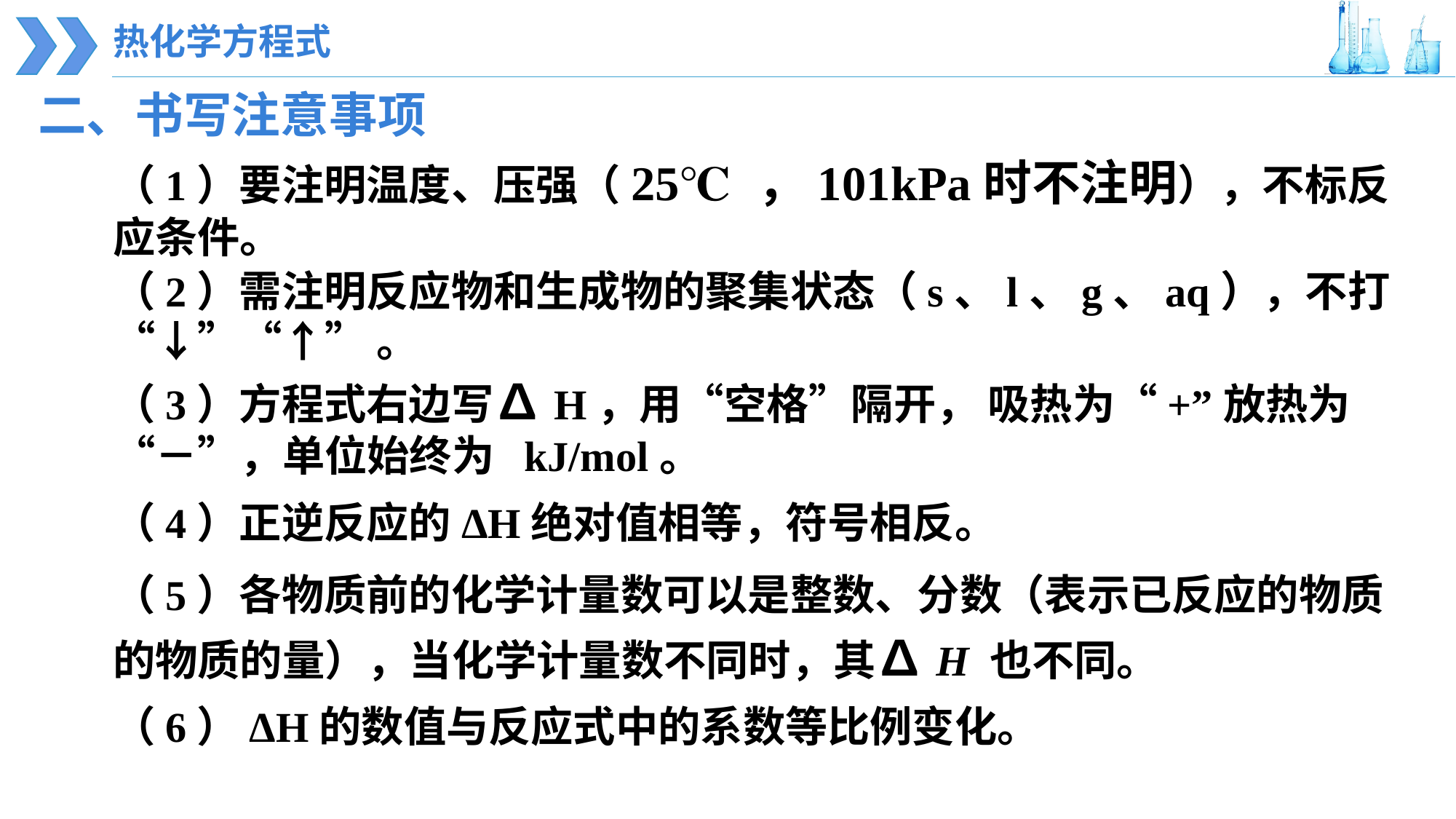

热化学方程式
二、书写注意事项
（1）要注明温度、压强（25℃ ，101kPa时不注明），不标反应条件。
（2）需注明反应物和生成物的聚集状态（s、l、g、aq），不打“↓”“↑” 。
（3）方程式右边写∆H，用“空格”隔开， 吸热为“+”放热为“－”，单位始终为  kJ/mol。
（4）正逆反应的ΔH绝对值相等，符号相反。
（5）各物质前的化学计量数可以是整数、分数（表示已反应的物质的物质的量），当化学计量数不同时，其∆H 也不同。
（6）ΔH的数值与反应式中的系数等比例变化。